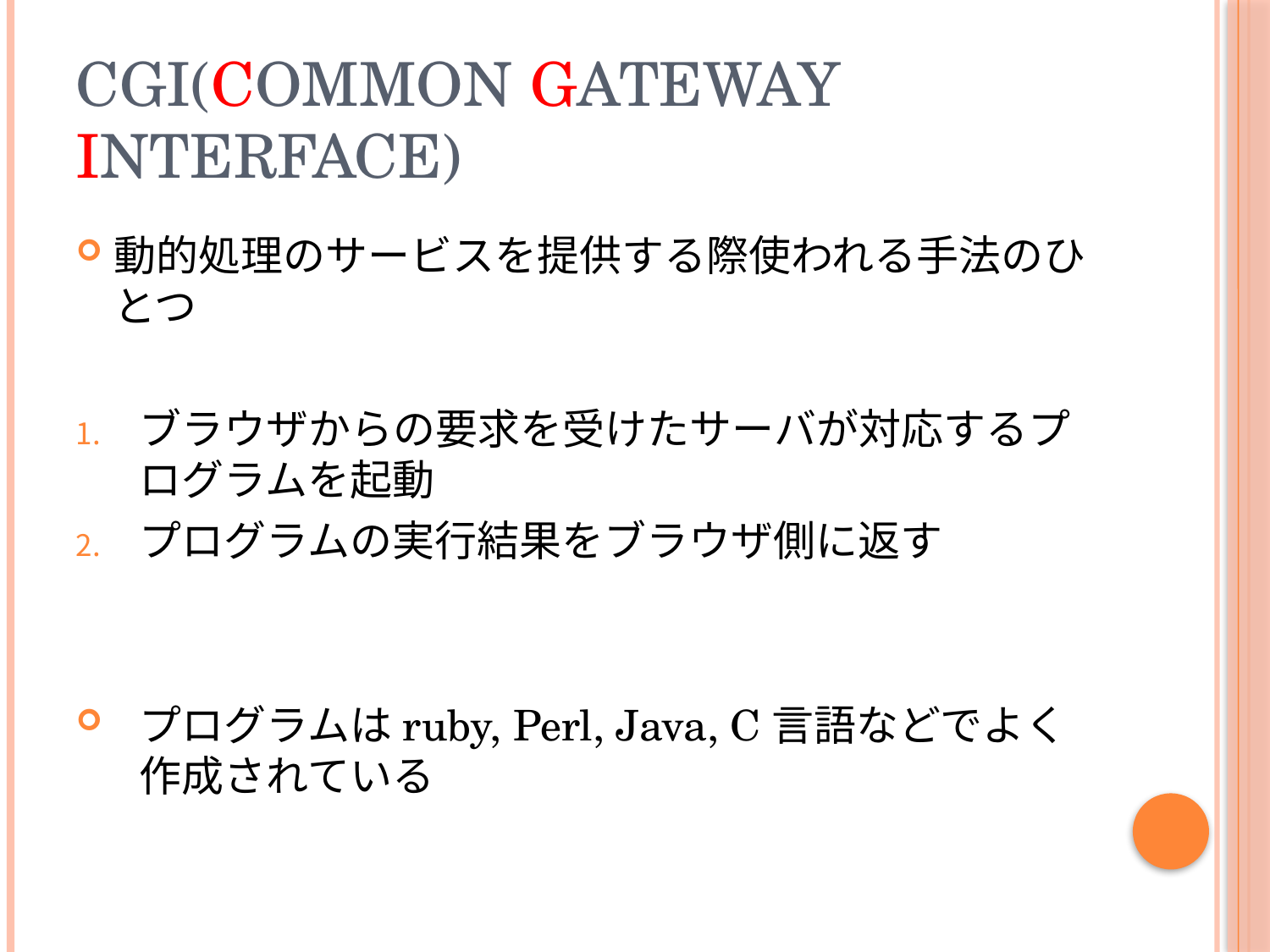

# CGI(Common Gateway Interface)
動的処理のサービスを提供する際使われる手法のひとつ

ブラウザからの要求を受けたサーバが対応するプログラムを起動
プログラムの実行結果をブラウザ側に返す

プログラムはruby, Perl, Java, C言語などでよく作成されている